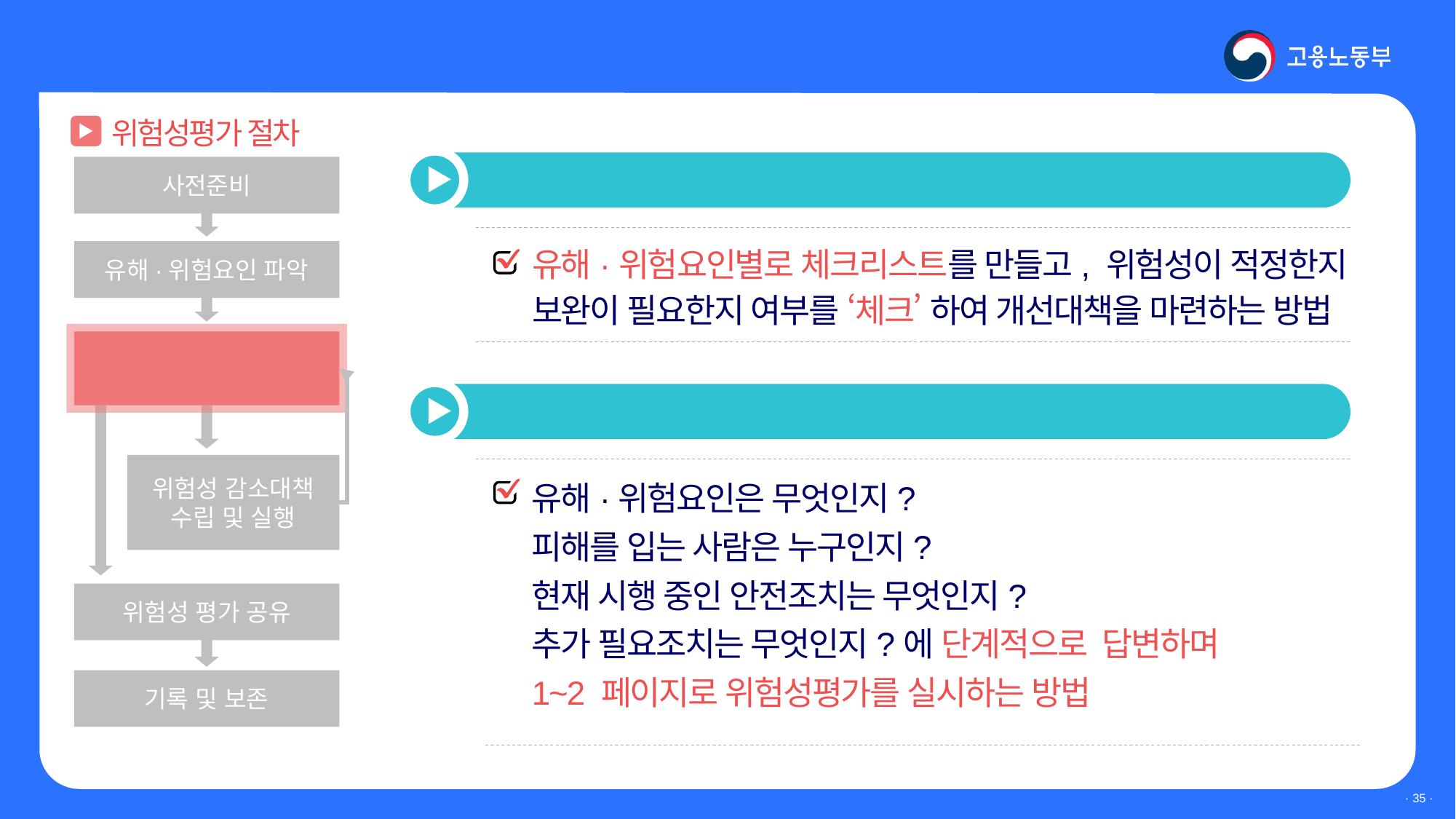

Ⅲ. 위험성평가 실시는 어떻게?
위험성평가 절차

      체크리스트법

사전준비

유해·위험요인 파악

위험성 결정

위험성 감소대책
수립 및 실행
위험성 평가 공유

기록 및 보존
유해·위험요인별로 체크리스트를 만들고, 위험성이 적정한지
보완이 필요한지 여부를 ‘체크’ 하여 개선대책을 마련하는 방법

     핵심요인 기술법

유해·위험요인은 무엇인지?
피해를 입는 사람은 누구인지?
현재 시행 중인 안전조치는 무엇인지?
추가 필요조치는 무엇인지?에 단계적으로  답변하며
1~2 페이지로 위험성평가를 실시하는 방법

· 35 ·